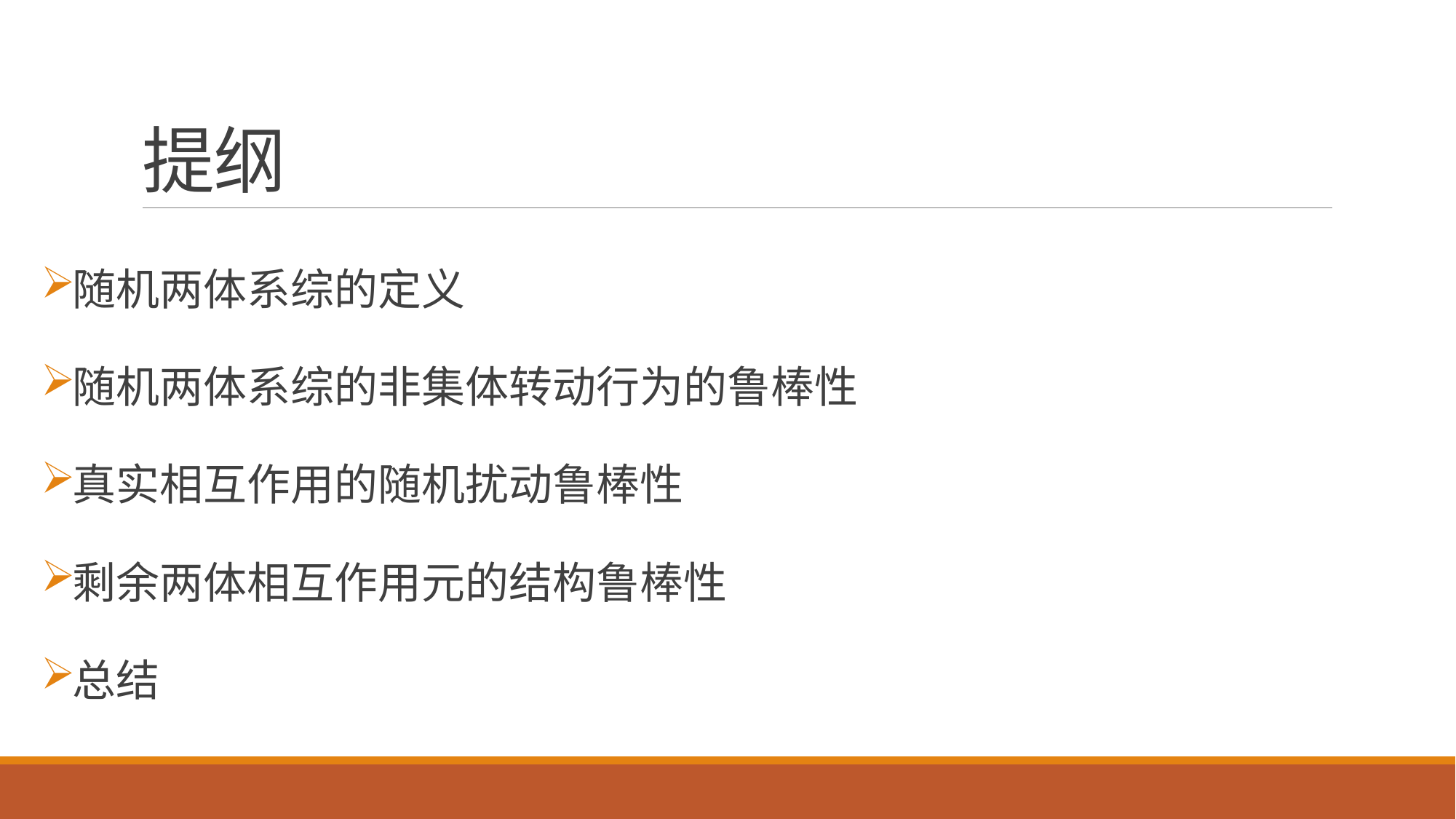

# 提纲
随机两体系综的定义
随机两体系综的非集体转动行为的鲁棒性
真实相互作用的随机扰动鲁棒性
剩余两体相互作用元的结构鲁棒性
总结